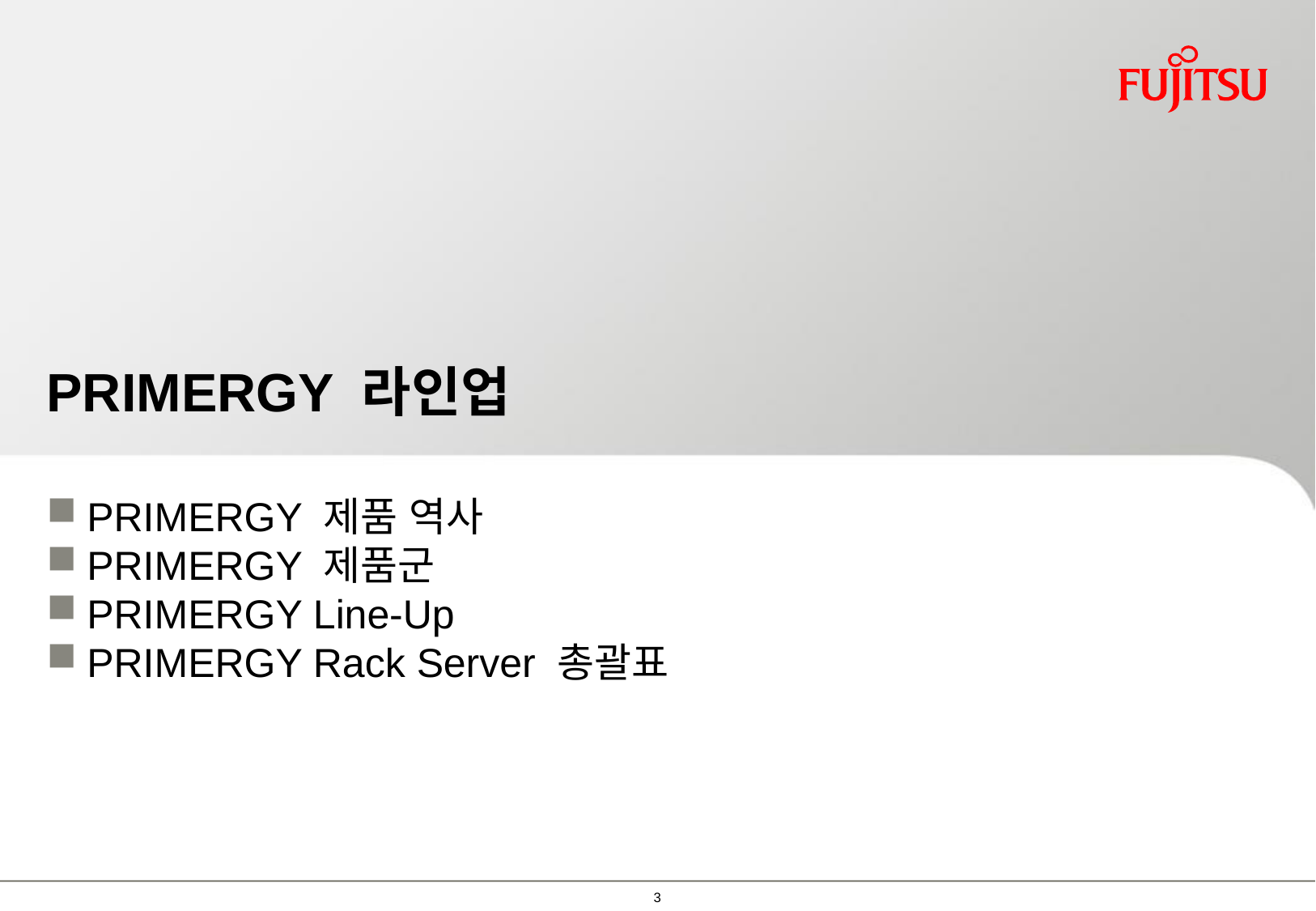

# PRIMERGY 라인업
PRIMERGY 제품 역사
PRIMERGY 제품군
PRIMERGY Line-Up
PRIMERGY Rack Server 총괄표
3